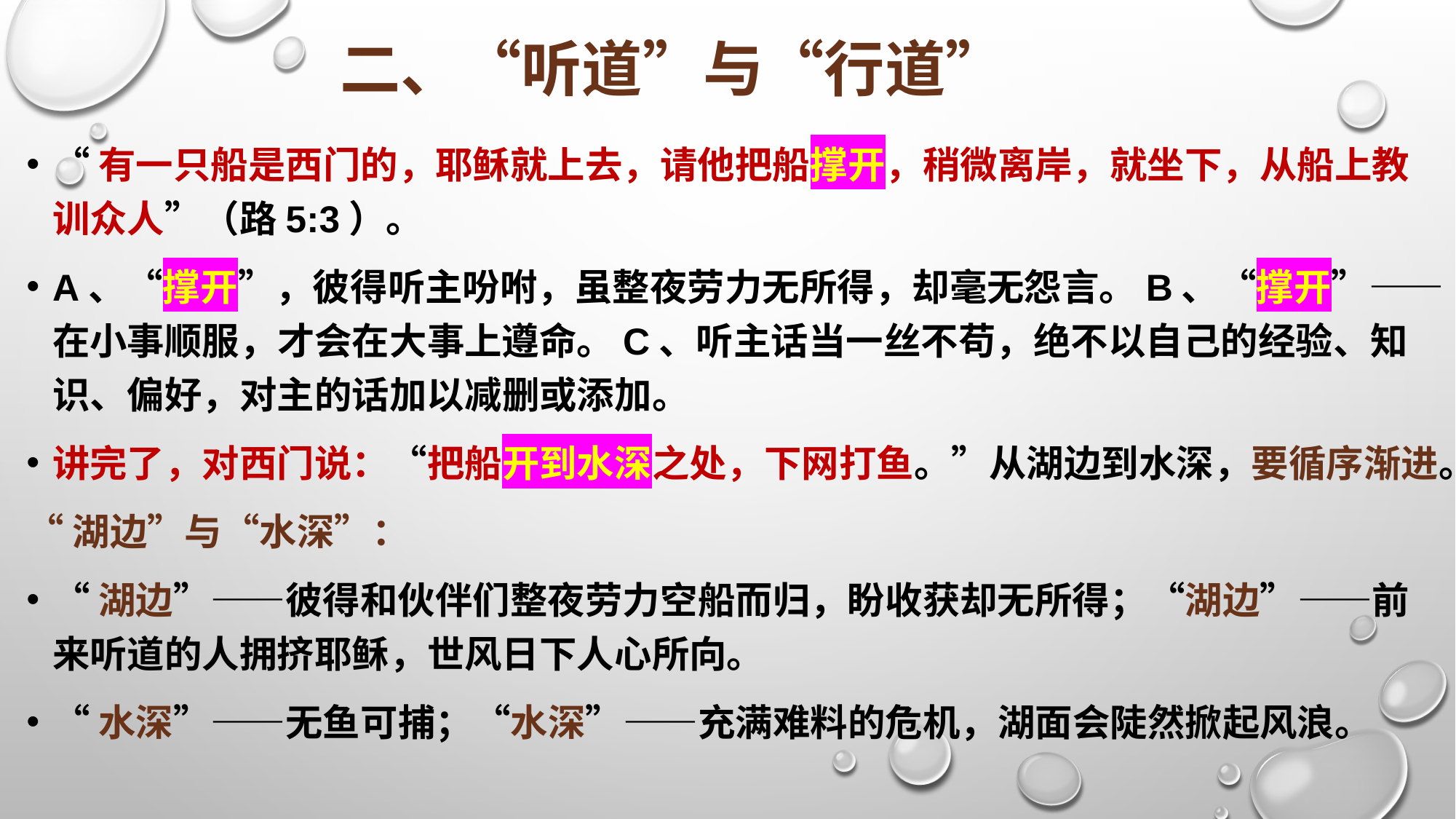

# 二、“听道”与“行道”
“有一只船是西门的，耶稣就上去，请他把船撑开，稍微离岸，就坐下，从船上教训众人”（路5:3）。
A、“撑开”，彼得听主吩咐，虽整夜劳力无所得，却毫无怨言。B、“撑开”——在小事顺服，才会在大事上遵命。C、听主话当一丝不苟，绝不以自己的经验、知识、偏好，对主的话加以减删或添加。
讲完了，对西门说：“把船开到水深之处，下网打鱼。”从湖边到水深，要循序渐进。
“湖边”与“水深”：
“湖边”——彼得和伙伴们整夜劳力空船而归，盼收获却无所得；“湖边”——前来听道的人拥挤耶稣，世风日下人心所向。
“水深”——无鱼可捕；“水深”——充满难料的危机，湖面会陡然掀起风浪。